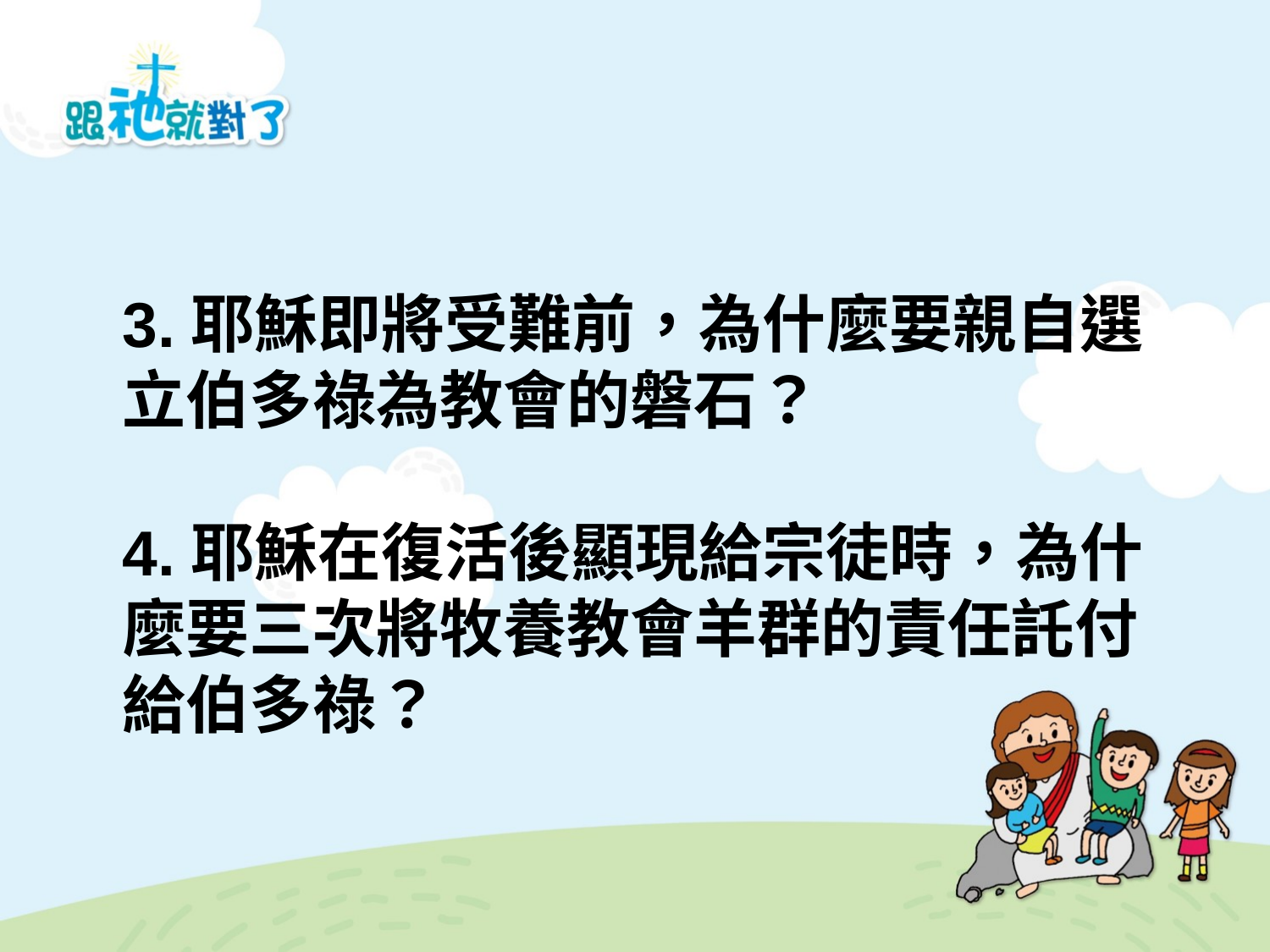

3.耶穌即將受難前，為什麼要親自選立伯多祿為教會的磐石？

4.耶穌在復活後顯現給宗徒時，為什麼要三次將牧養教會羊群的責任託付給伯多祿？